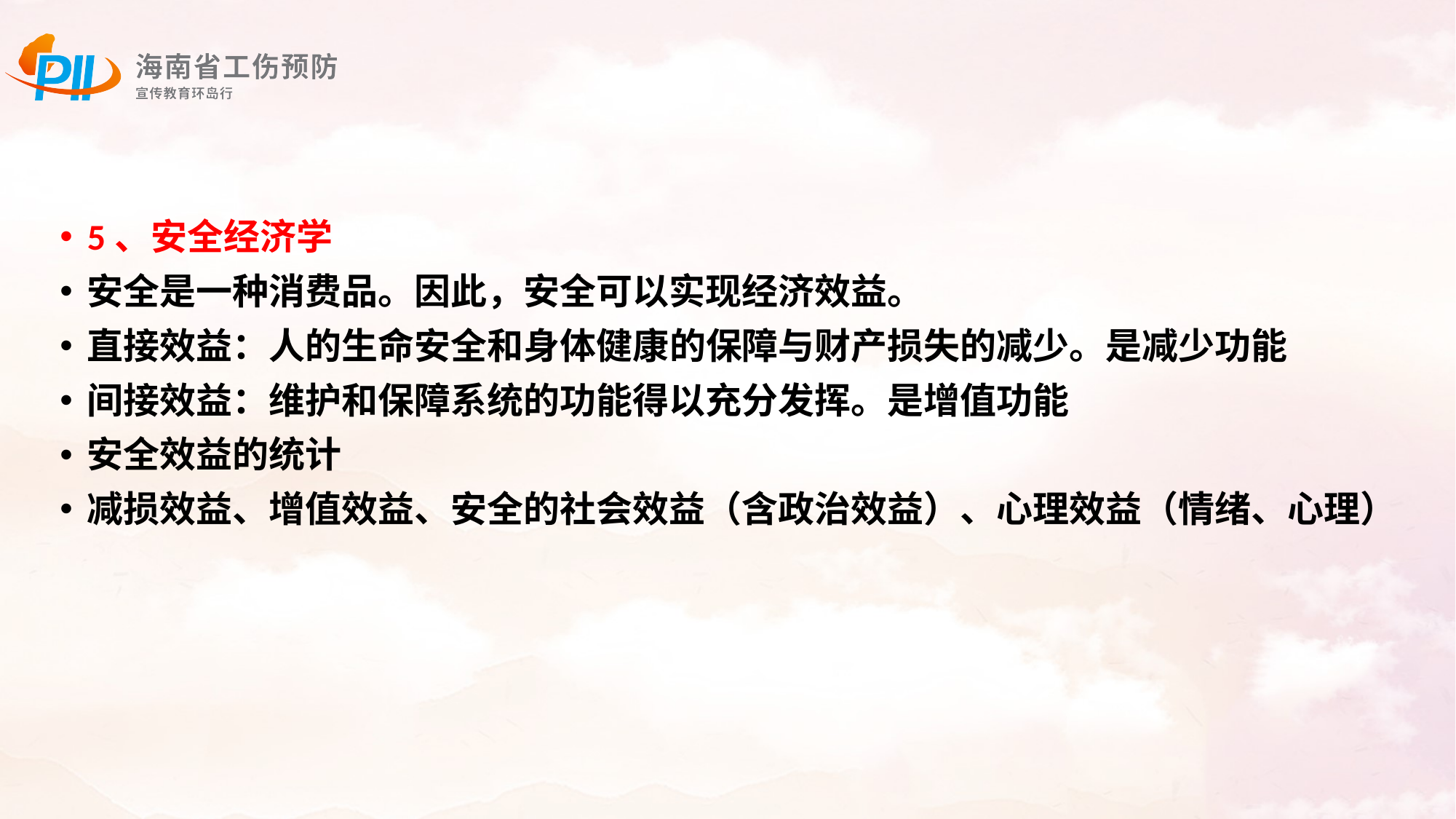

5、安全经济学
安全是一种消费品。因此，安全可以实现经济效益。
直接效益：人的生命安全和身体健康的保障与财产损失的减少。是减少功能
间接效益：维护和保障系统的功能得以充分发挥。是增值功能
安全效益的统计
减损效益、增值效益、安全的社会效益（含政治效益）、心理效益（情绪、心理）